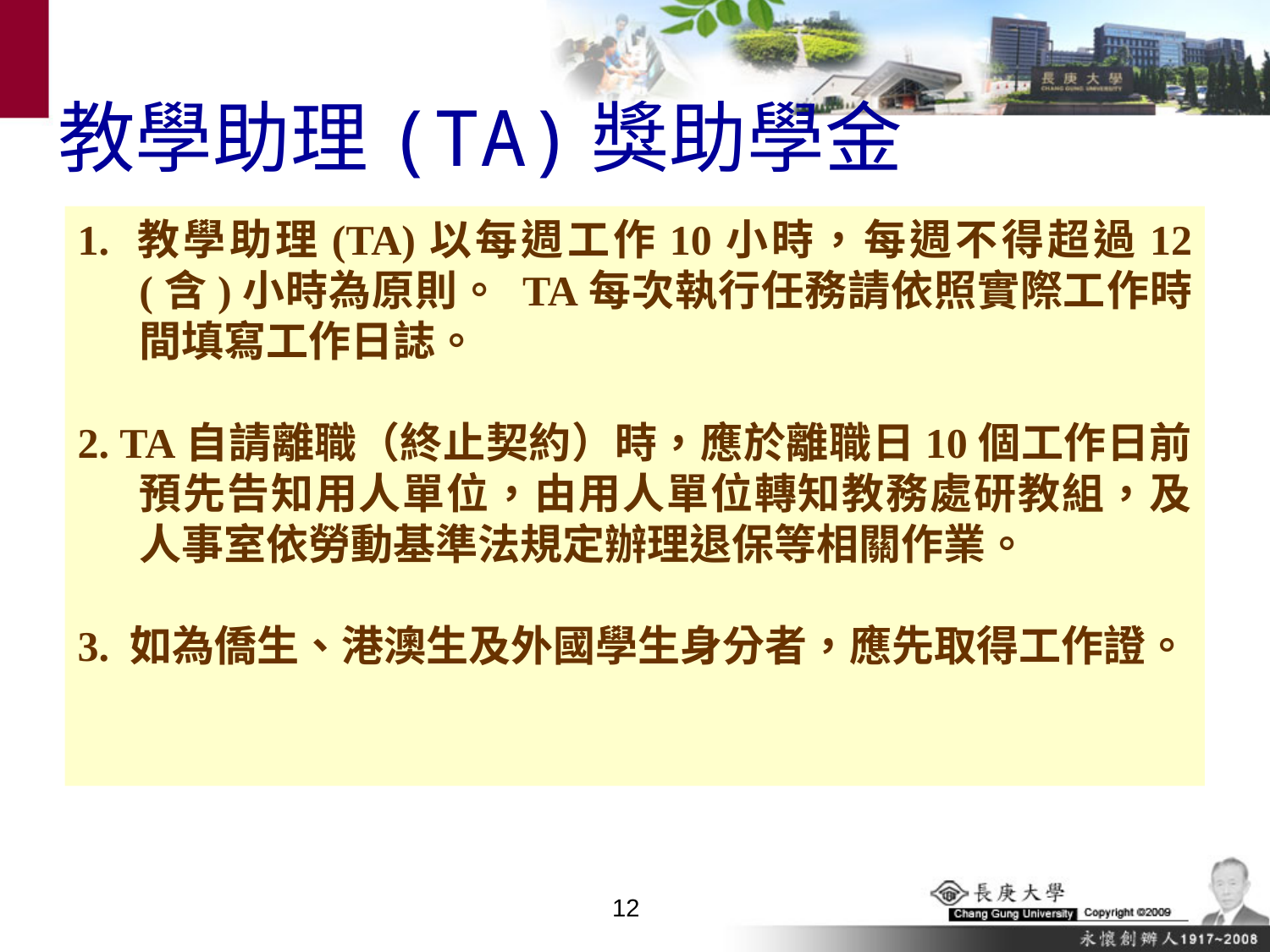

# 教學助理(TA)獎助學金
1. 教學助理(TA)以每週工作10小時，每週不得超過12(含)小時為原則。 TA每次執行任務請依照實際工作時間填寫工作日誌。

2. TA自請離職（終止契約）時，應於離職日10個工作日前預先告知用人單位，由用人單位轉知教務處研教組，及人事室依勞動基準法規定辦理退保等相關作業。

3. 如為僑生、港澳生及外國學生身分者，應先取得工作證。
12